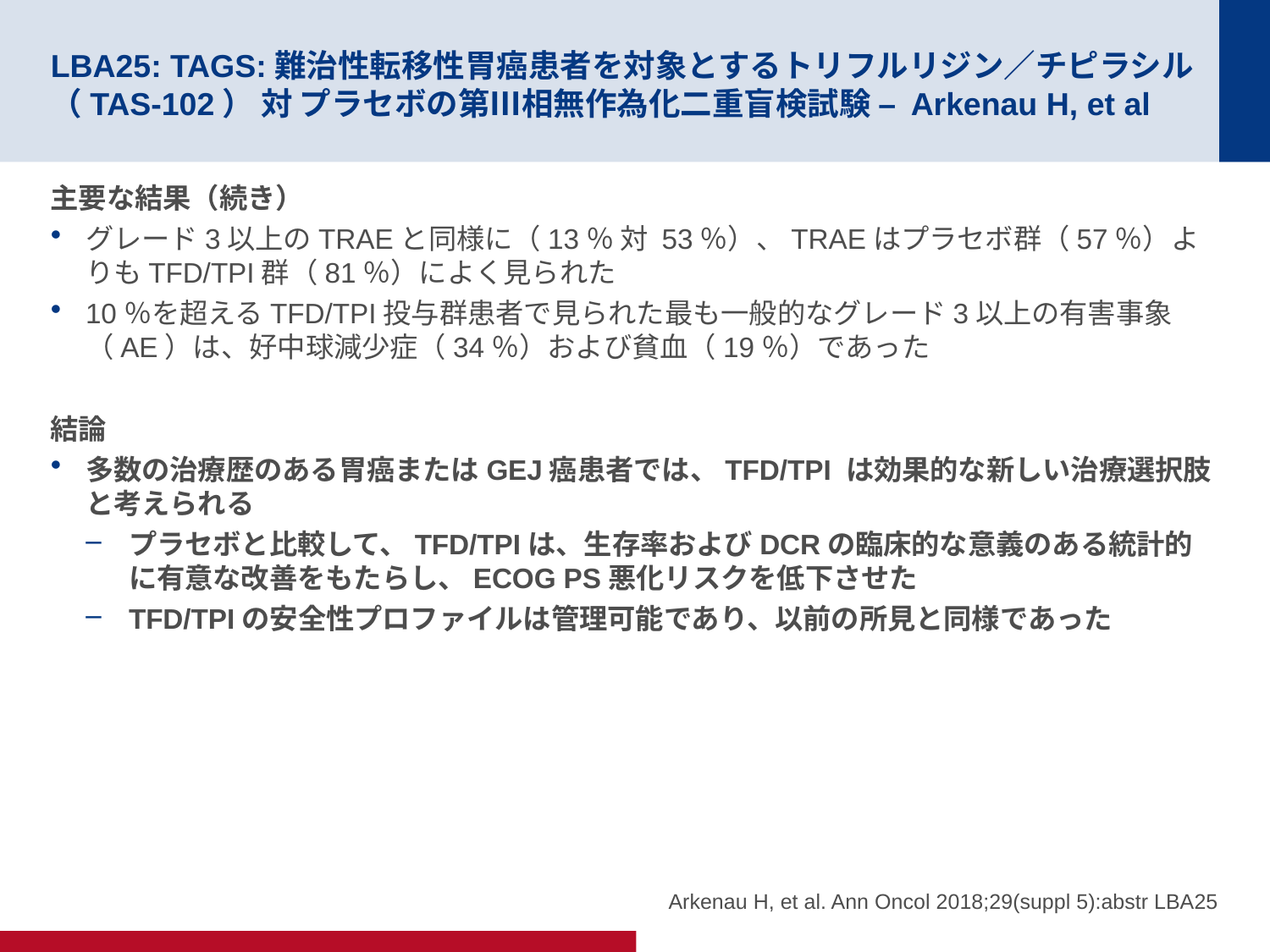

# LBA25: TAGS:難治性転移性胃癌患者を対象とするトリフルリジン／チピラシル（TAS-102） 対 プラセボの第Ⅲ相無作為化二重盲検試験 – Arkenau H, et al
主要な結果（続き）
グレード3以上のTRAEと同様に（13％ 対 53％）、TRAEはプラセボ群（57％）よりもTFD/TPI群（81％）によく見られた
10％を超えるTFD/TPI投与群患者で見られた最も一般的なグレード3以上の有害事象（AE）は、好中球減少症（34％）および貧血（19％）であった

結論
多数の治療歴のある胃癌またはGEJ癌患者では、TFD/TPI は効果的な新しい治療選択肢と考えられる
プラセボと比較して、TFD/TPIは、生存率およびDCRの臨床的な意義のある統計的に有意な改善をもたらし、ECOG PS悪化リスクを低下させた
TFD/TPIの安全性プロファイルは管理可能であり、以前の所見と同様であった
Arkenau H, et al. Ann Oncol 2018;29(suppl 5):abstr LBA25